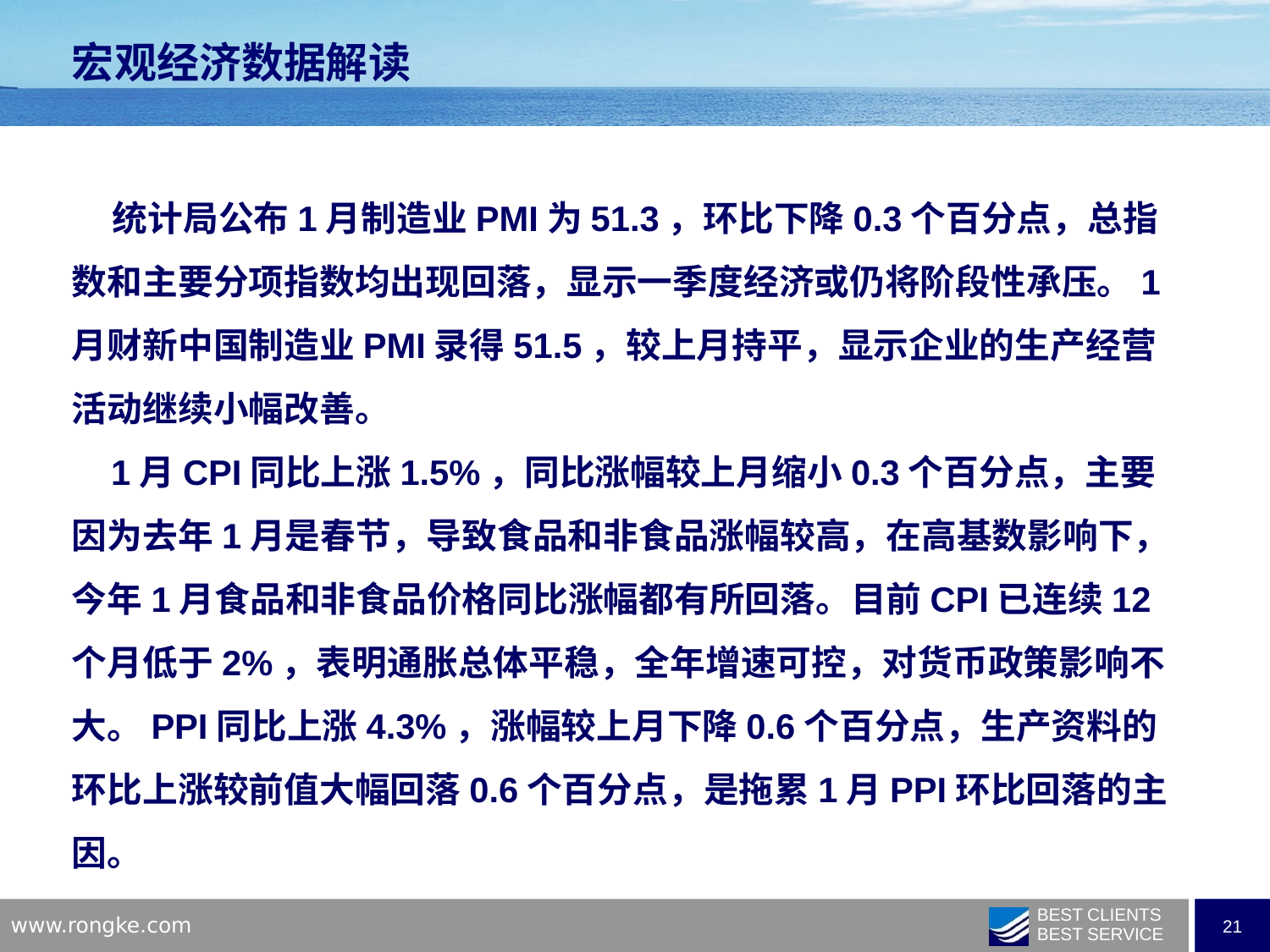

宏观经济数据解读
    统计局公布1月制造业PMI为51.3，环比下降0.3个百分点，总指数和主要分项指数均出现回落，显示一季度经济或仍将阶段性承压。1月财新中国制造业PMI录得51.5，较上月持平，显示企业的生产经营活动继续小幅改善。
    1月CPI同比上涨1.5%，同比涨幅较上月缩小0.3个百分点，主要因为去年1月是春节，导致食品和非食品涨幅较高，在高基数影响下，今年1月食品和非食品价格同比涨幅都有所回落。目前CPI已连续12个月低于2%，表明通胀总体平稳，全年增速可控，对货币政策影响不大。PPI同比上涨4.3%，涨幅较上月下降0.6个百分点，生产资料的环比上涨较前值大幅回落0.6个百分点，是拖累1月PPI环比回落的主因。